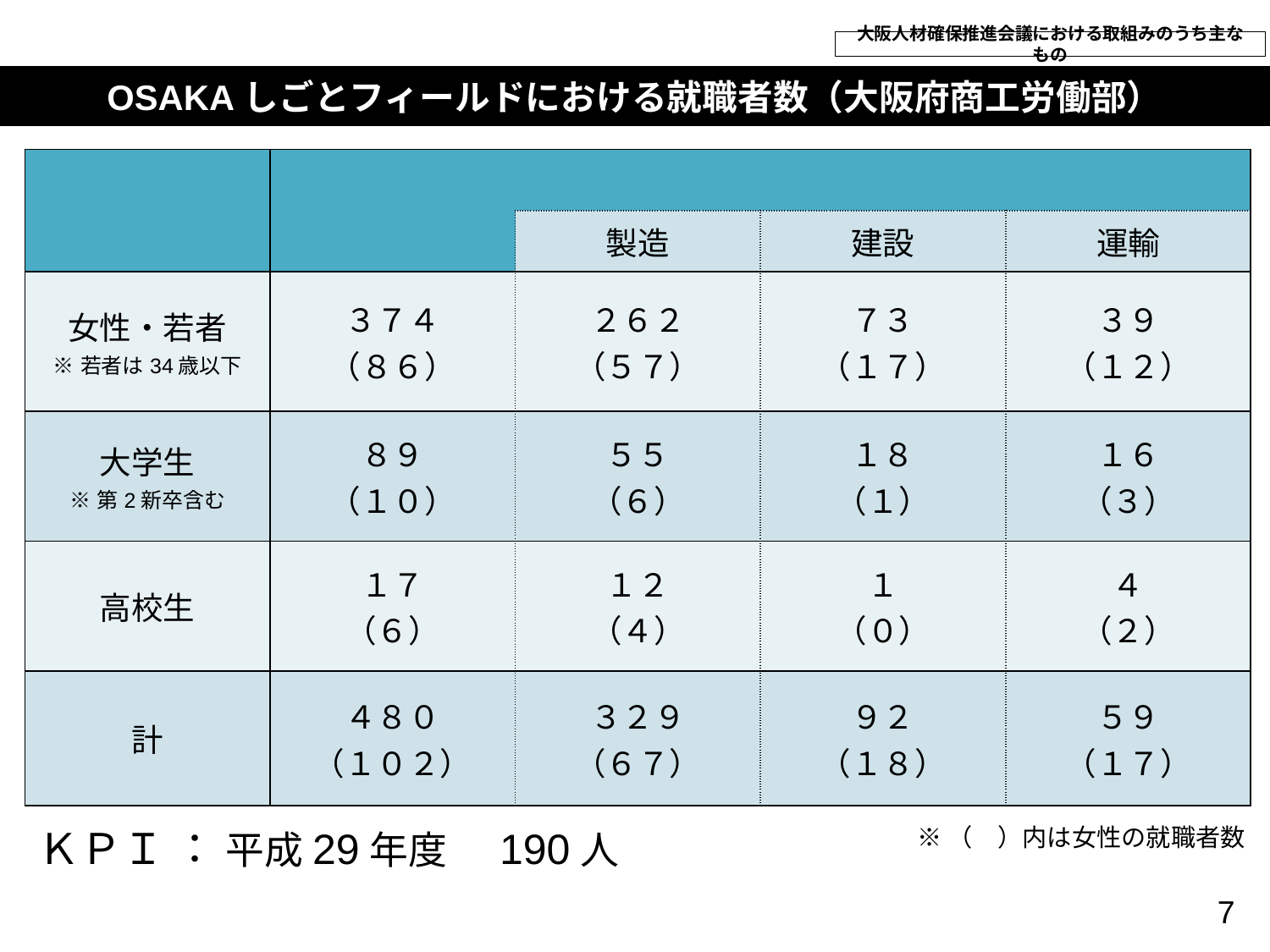

資料５
大阪人材確保推進会議における取組みのうち主なもの
OSAKAしごとフィールドにおける就職者数（大阪府商工労働部）
|  |  |  |  |  |
| --- | --- | --- | --- | --- |
|  |  | 製造 | 建設 | 運輸 |
| 女性・若者 ※若者は34歳以下 | ３７４ （８６） | ２６２ （５７） | ７３ （１７） | ３９ （１２） |
| 大学生 ※第2新卒含む | ８９ （１０） | ５５ （６） | １８ （１） | １６ （３） |
| 高校生 | １７ （６） | １２ （４） | １ （０） | ４ （２） |
| 計 | ４８０ （１０２） | ３２９ （６７） | ９２ （１８） | ５９ （１７） |
ＫＰＩ ： 平成29年度　190人
※（　）内は女性の就職者数
7